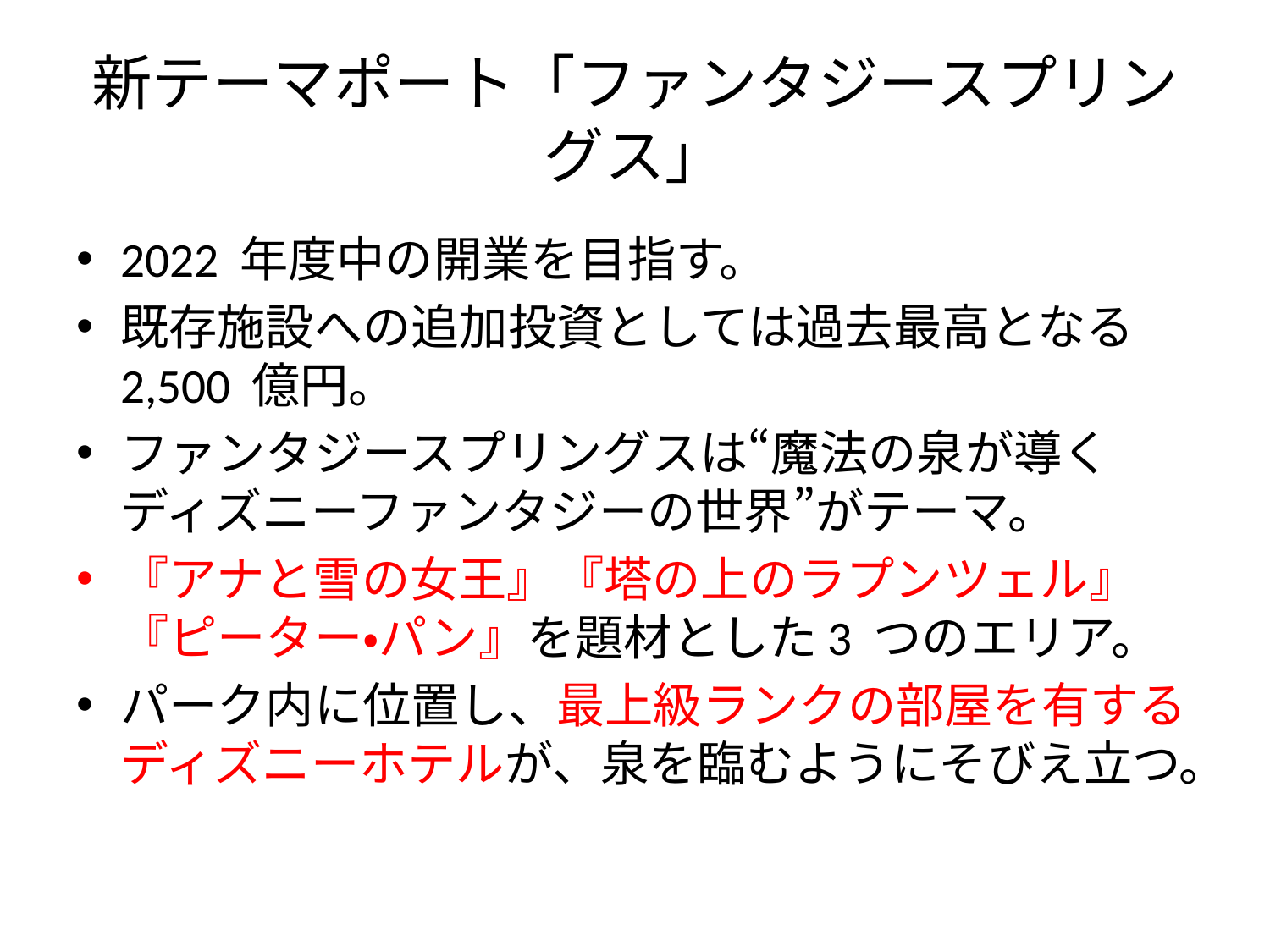

# 新テーマポート「ファンタジースプリングス」
2022 年度中の開業を目指す。
既存施設への追加投資としては過去最高となる2,500 億円。
ファンタジースプリングスは“魔法の泉が導くディズニーファンタジーの世界”がテーマ。
『アナと雪の女王』『塔の上のラプンツェル』『ピーター・パン』を題材とした3 つのエリア。
パーク内に位置し、最上級ランクの部屋を有するディズニーホテルが、泉を臨むようにそびえ立つ。